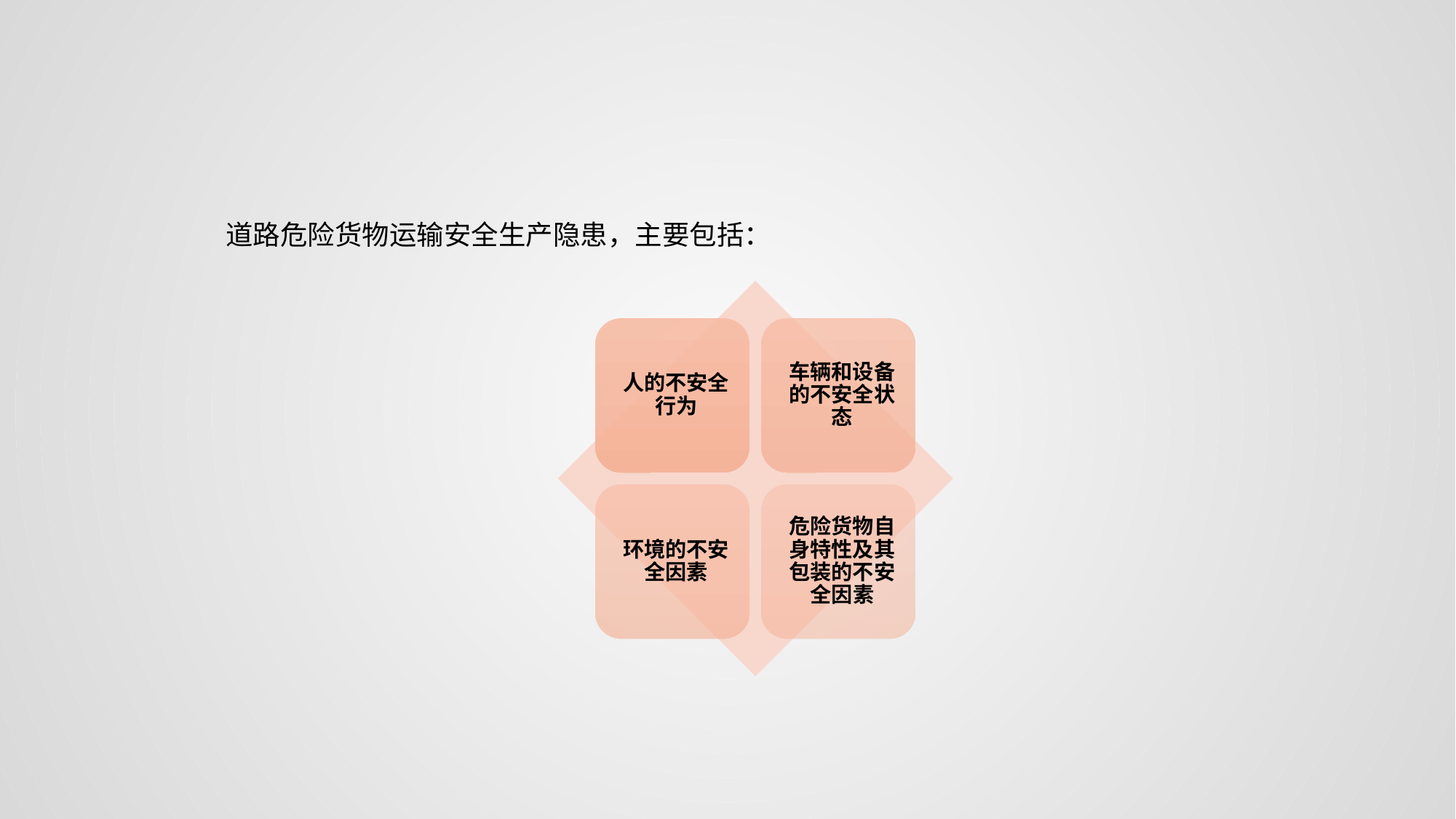

道路危险货物运输安全生产隐患，主要包括：
人的不安全行为
车辆和设备的不安全状态
环境的不安全因素
危险货物自身特性及其包装的不安全因素